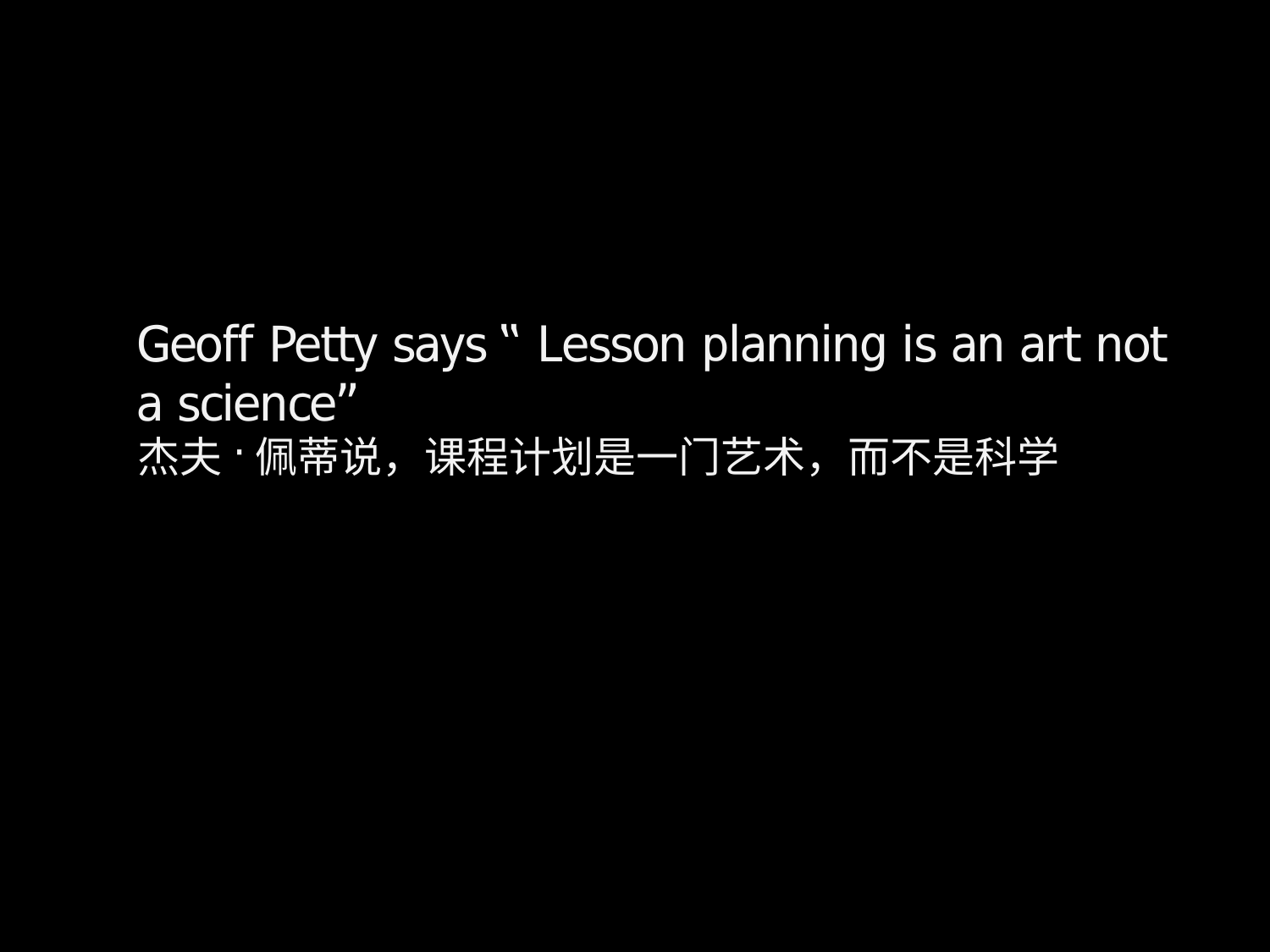

Geoff Petty says “ Lesson planning is an art not a science”
杰夫·佩蒂说，课程计划是一门艺术，而不是科学